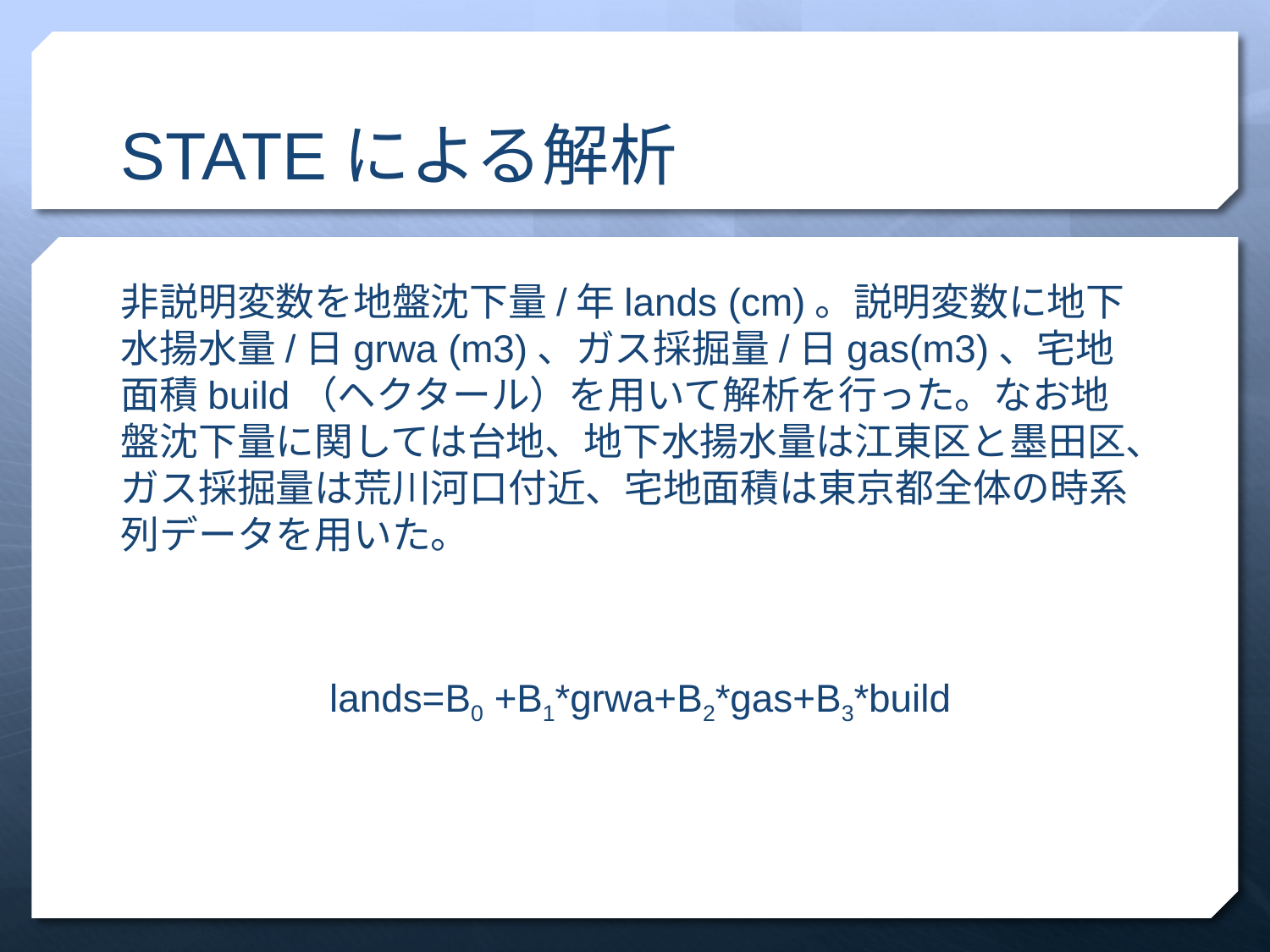

# STATEによる解析
非説明変数を地盤沈下量/年lands (cm)。説明変数に地下水揚水量/日grwa (m3)、ガス採掘量/日gas(m3)、宅地面積build（ヘクタール）を用いて解析を行った。なお地盤沈下量に関しては台地、地下水揚水量は江東区と墨田区、ガス採掘量は荒川河口付近、宅地面積は東京都全体の時系列データを用いた。

 lands=B0 +B1*grwa+B2*gas+B3*build